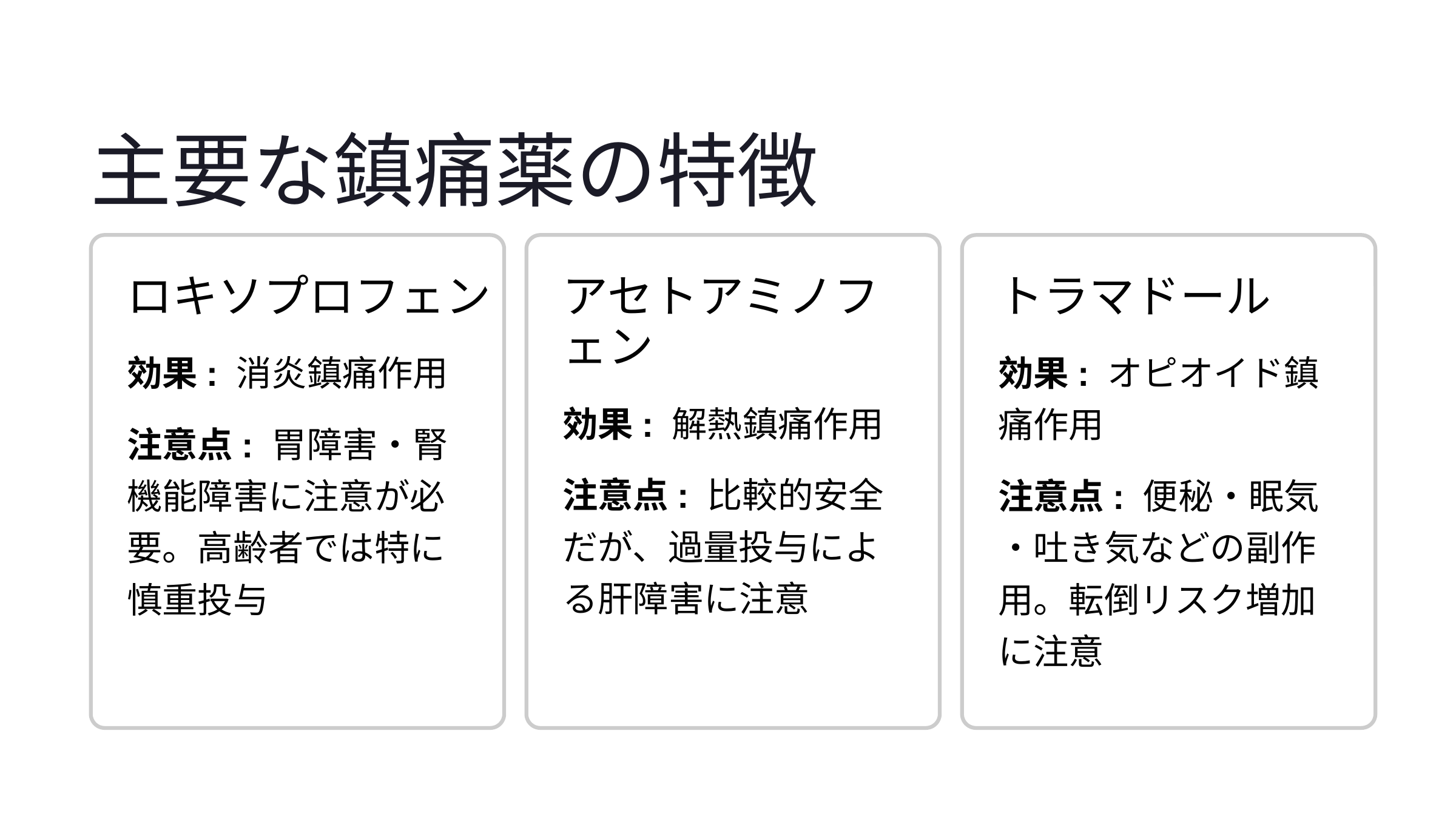

主要な鎮痛薬の特徴

ロキソプロフェン
アセトアミノフェン
トラマドール
効果: 消炎鎮痛作用
効果: オピオイド鎮痛作用
効果: 解熱鎮痛作用
注意点: 胃障害・腎機能障害に注意が必要。高齢者では特に慎重投与
注意点: 比較的安全だが、過量投与による肝障害に注意
注意点: 便秘・眠気・吐き気などの副作用。転倒リスク増加に注意